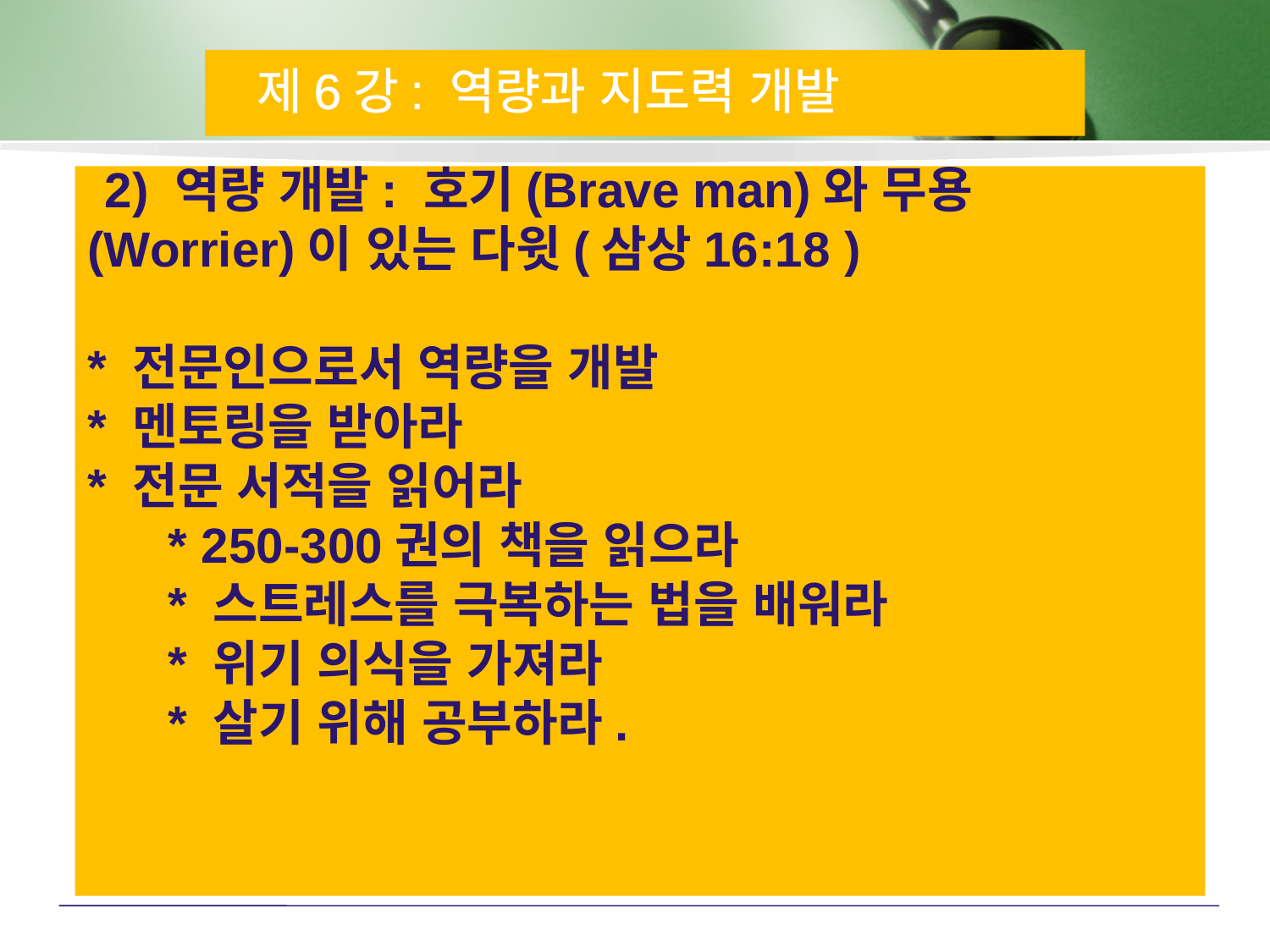

제6강: 역량과 지도력 개발
 2) 역량 개발: 호기(Brave man)와 무용(Worrier)이 있는 다윗(삼상16:18 )
 
* 전문인으로서 역량을 개발
* 멘토링을 받아라
* 전문 서적을 읽어라
     * 250-300권의 책을 읽으라
     * 스트레스를 극복하는 법을 배워라
     * 위기 의식을 가져라
     * 살기 위해 공부하라.